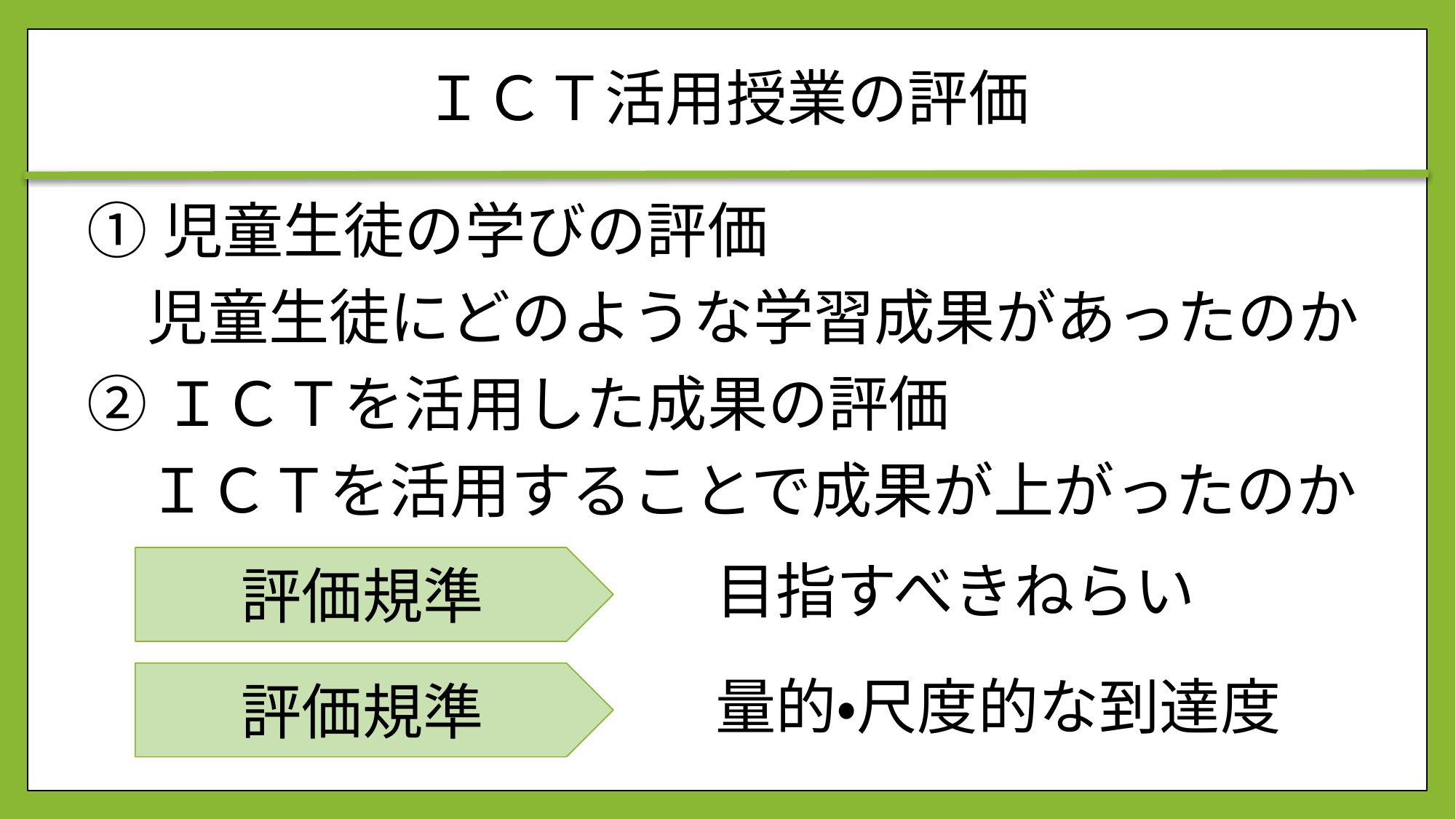

# ＩＣＴ活用授業の評価
①児童生徒の学びの評価
　児童生徒にどのような学習成果があったのか
②ＩＣＴを活用した成果の評価
　ＩＣＴを活用することで成果が上がったのか
評価規準
目指すべきねらい
評価規準
量的・尺度的な到達度